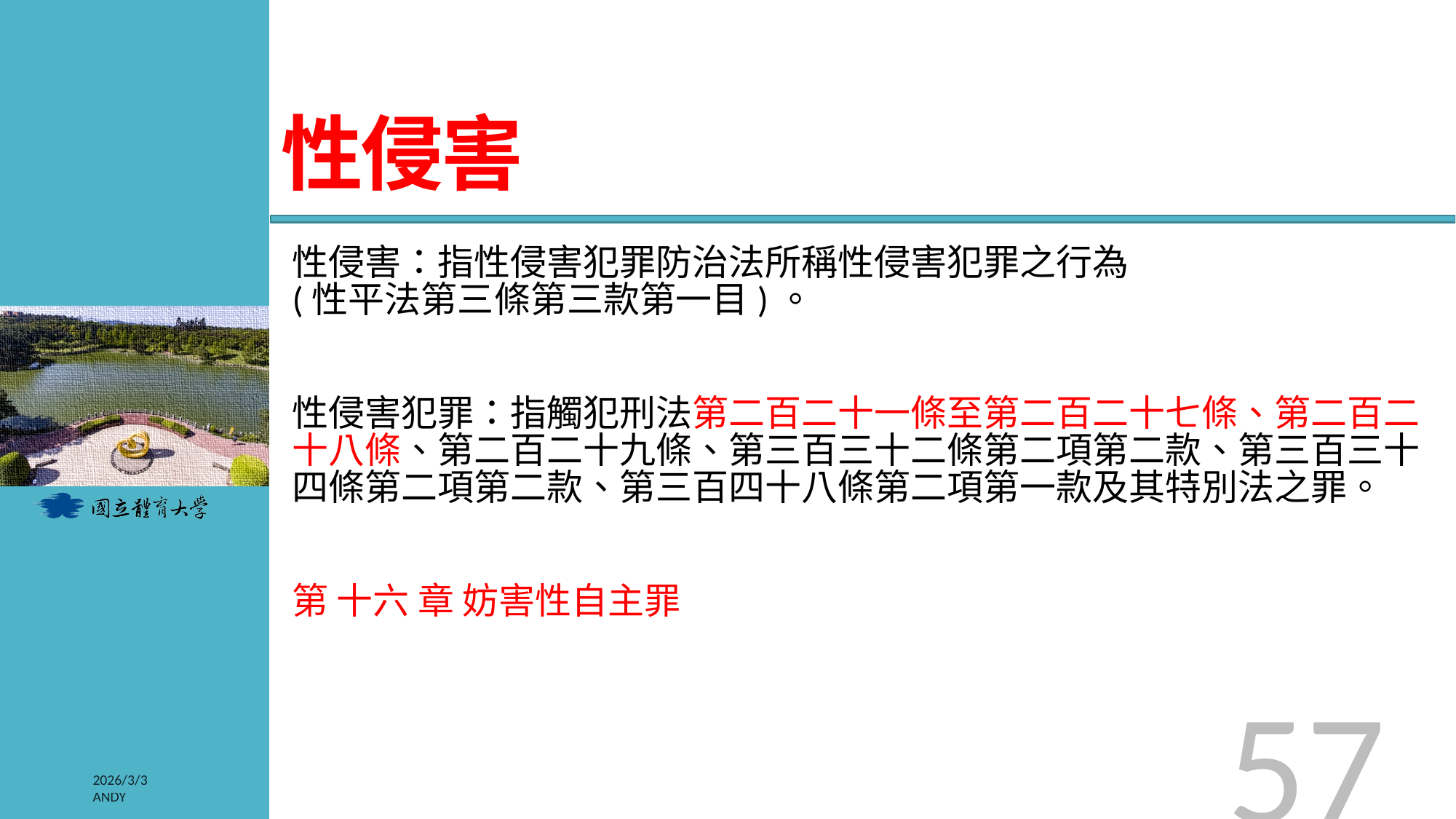

# 性侵害
性侵害：指性侵害犯罪防治法所稱性侵害犯罪之行為
(性平法第三條第三款第一目)。

性侵害犯罪：指觸犯刑法第二百二十一條至第二百二十七條、第二百二十八條、第二百二十九條、第三百三十二條第二項第二款、第三百三十四條第二項第二款、第三百四十八條第二項第一款及其特別法之罪。

第 十六 章 妨害性自主罪

57
2026/3/3
Andy